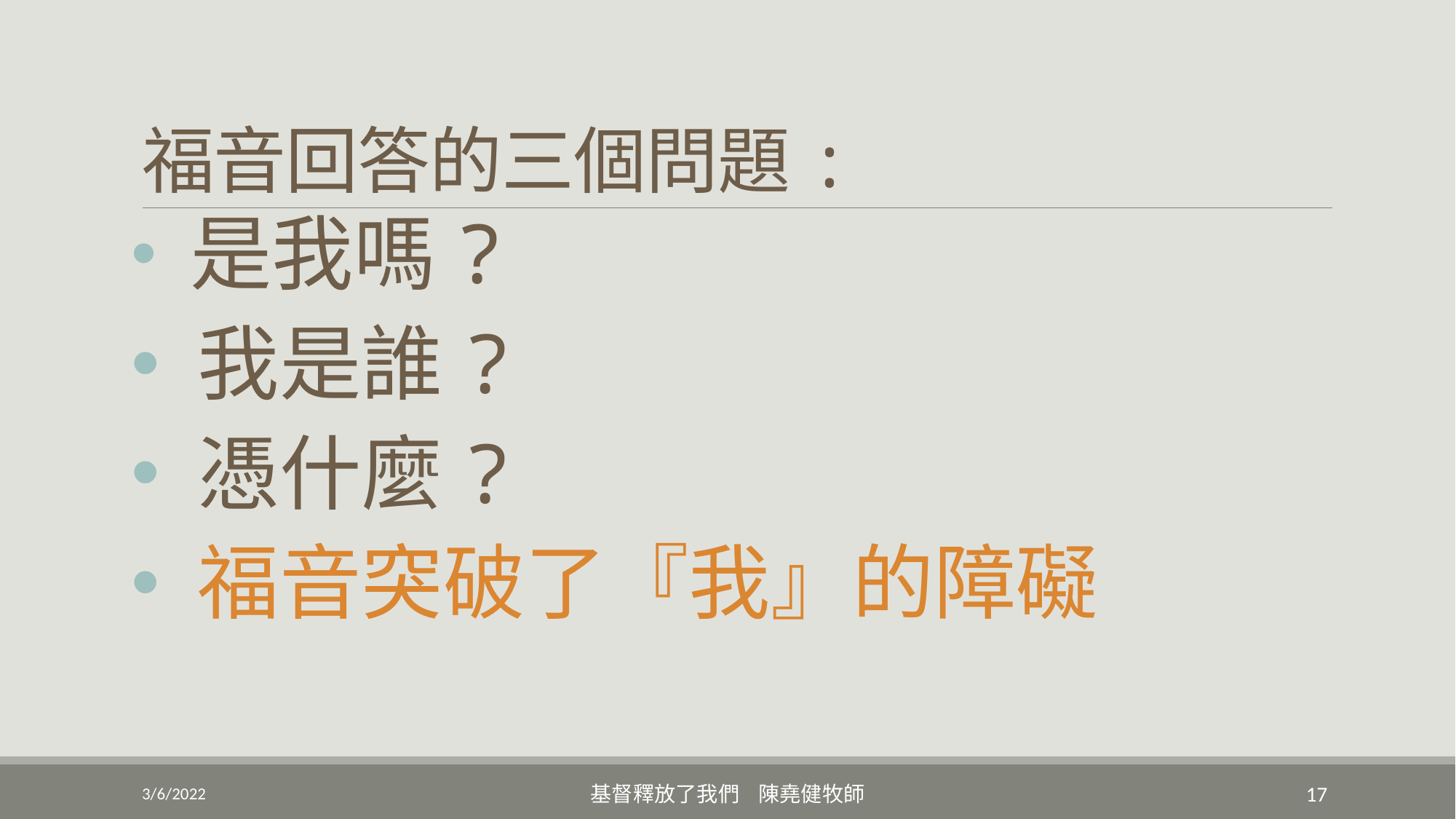

# 福音回答的三個問題:
 是我嗎?
 我是誰?
 憑什麼?
 福音突破了『我』的障礙
3/6/2022
基督釋放了我們    陳堯健牧師
17